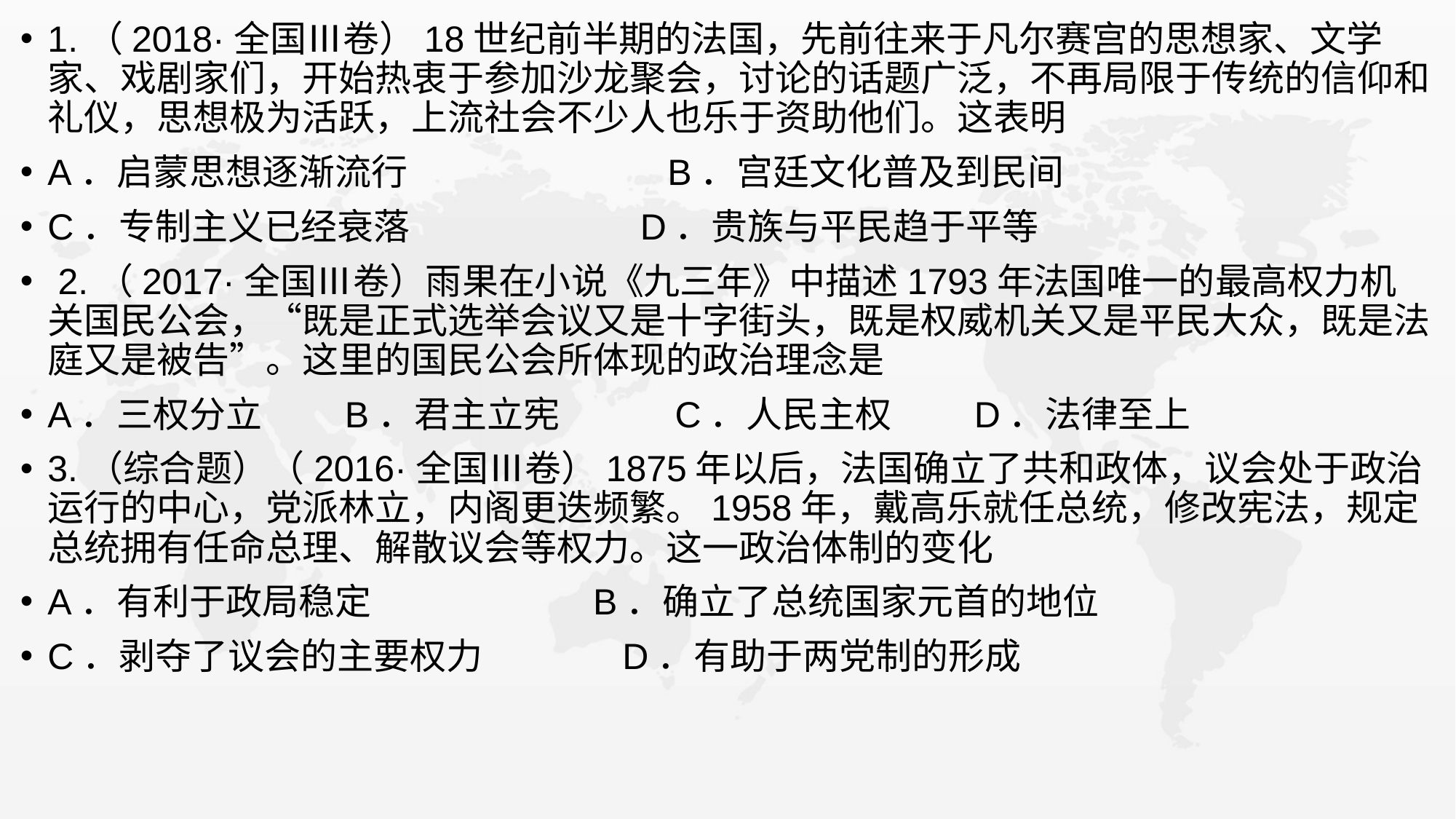

1.（2018·全国Ⅲ卷）18世纪前半期的法国，先前往来于凡尔赛宫的思想家、文学家、戏剧家们，开始热衷于参加沙龙聚会，讨论的话题广泛，不再局限于传统的信仰和礼仪，思想极为活跃，上流社会不少人也乐于资助他们。这表明
A．启蒙思想逐渐流行          	        B．宫廷文化普及到民间
C．专制主义已经衰落    	                  D．贵族与平民趋于平等
 2.（2017·全国Ⅲ卷）雨果在小说《九三年》中描述1793年法国唯一的最高权力机关国民公会，“既是正式选举会议又是十字街头，既是权威机关又是平民大众，既是法庭又是被告”。这里的国民公会所体现的政治理念是
A．三权分立         B．君主立宪             C．人民主权         D．法律至上
3.（综合题）（2016·全国Ⅲ卷）1875年以后，法国确立了共和政体，议会处于政治运行的中心，党派林立，内阁更迭频繁。1958年，戴高乐就任总统，修改宪法，规定总统拥有任命总理、解散议会等权力。这一政治体制的变化
A．有利于政局稳定                          B．确立了总统国家元首的地位
C．剥夺了议会的主要权力                D．有助于两党制的形成